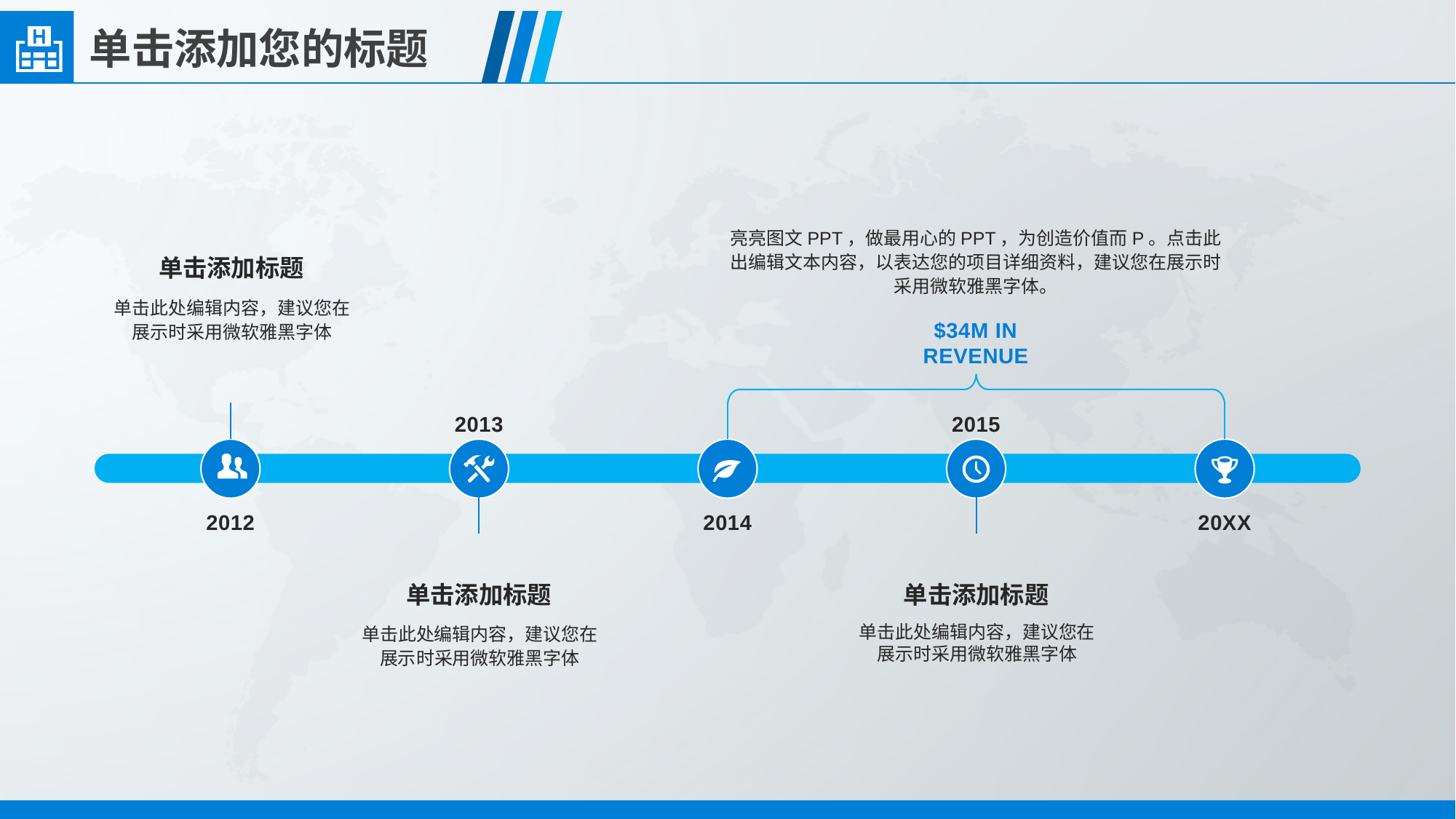

亮亮图文PPT，做最用心的PPT，为创造价值而P。点击此出编辑文本内容，以表达您的项目详细资料，建议您在展示时采用微软雅黑字体。
单击添加标题
单击此处编辑内容，建议您在展示时采用微软雅黑字体
$34m in revenue
2013
2015

2012
2014
20xx
单击添加标题
单击添加标题
单击此处编辑内容，建议您在展示时采用微软雅黑字体
单击此处编辑内容，建议您在展示时采用微软雅黑字体